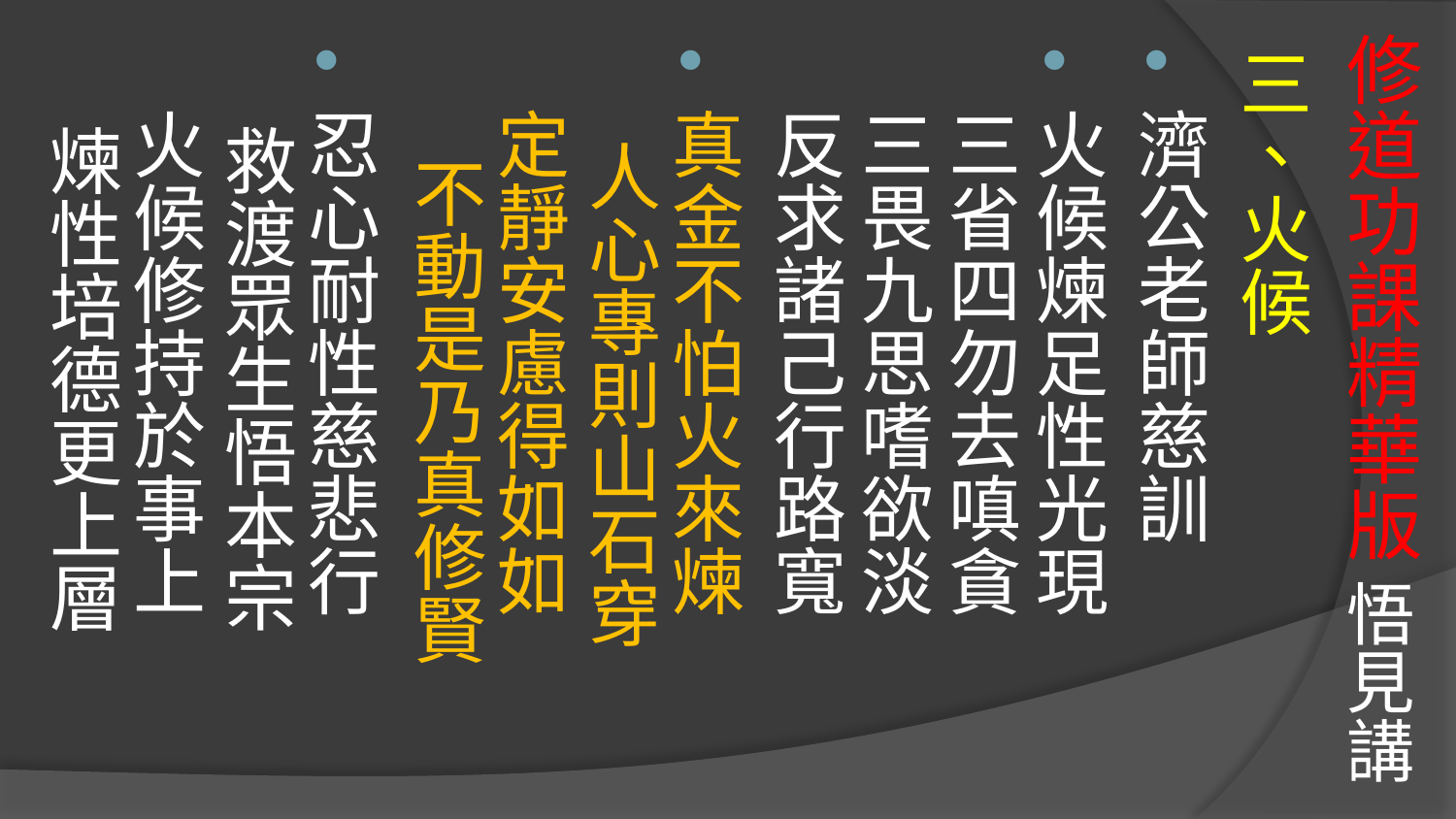

# 修道功課精華版 悟見講
三、火候
濟公老師慈訓
火候煉足性光現          三省四勿去嗔貪
三畏九思嗜欲淡          反求諸己行路寬
真金不怕火來煉             人心專則山石穿
定靜安慮得如如              不動是乃真修賢
忍心耐性慈悲行            救渡眾生悟本宗
火候修持於事上            煉性培德更上層